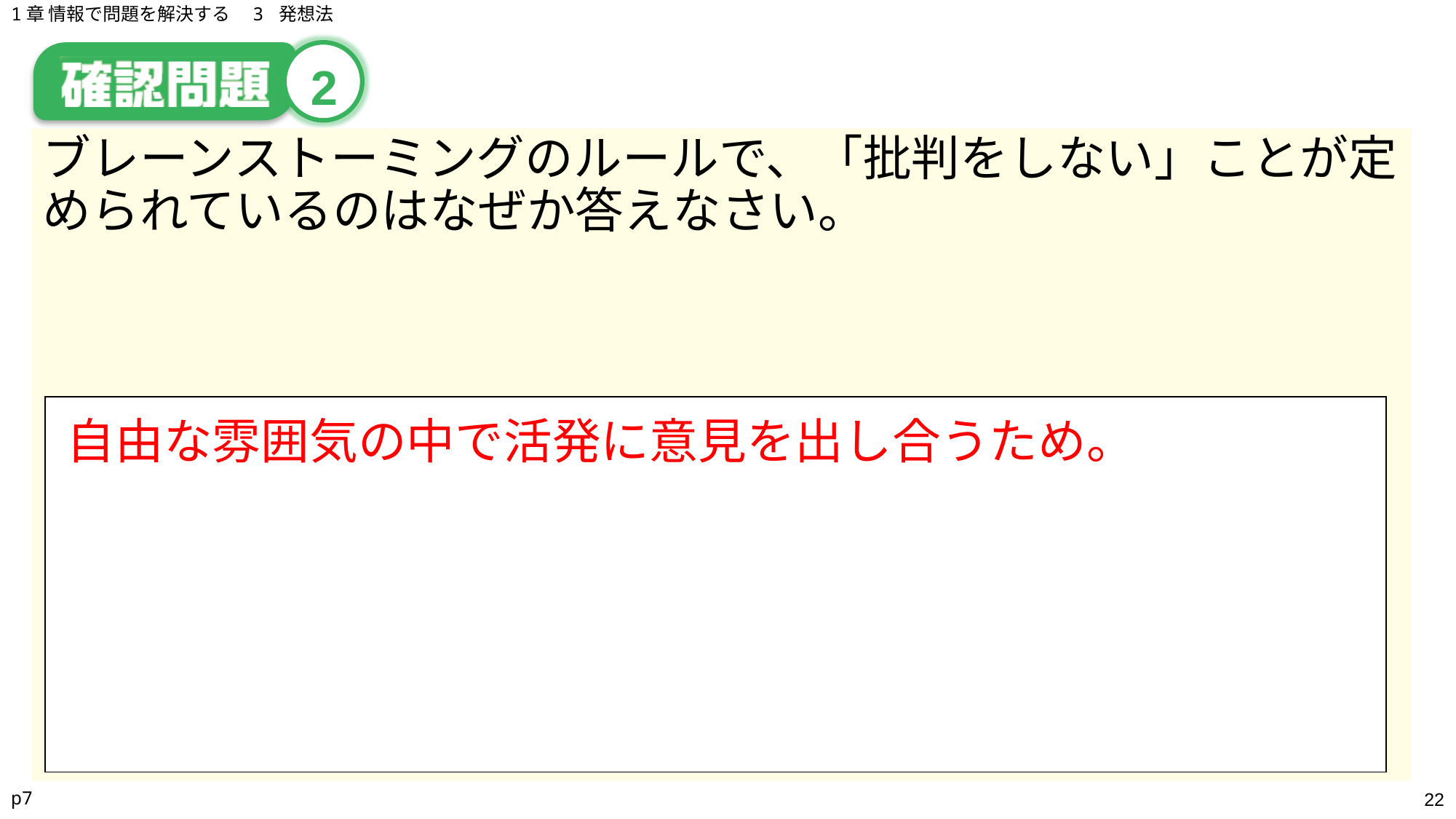

1章 情報で問題を解決する　3 発想法

# 2
ブレーンストーミングのルールで、「批判をしない」ことが定められているのはなぜか答えなさい。
|  |
| --- |
自由な雰囲気の中で活発に意見を出し合うため。
p7
22